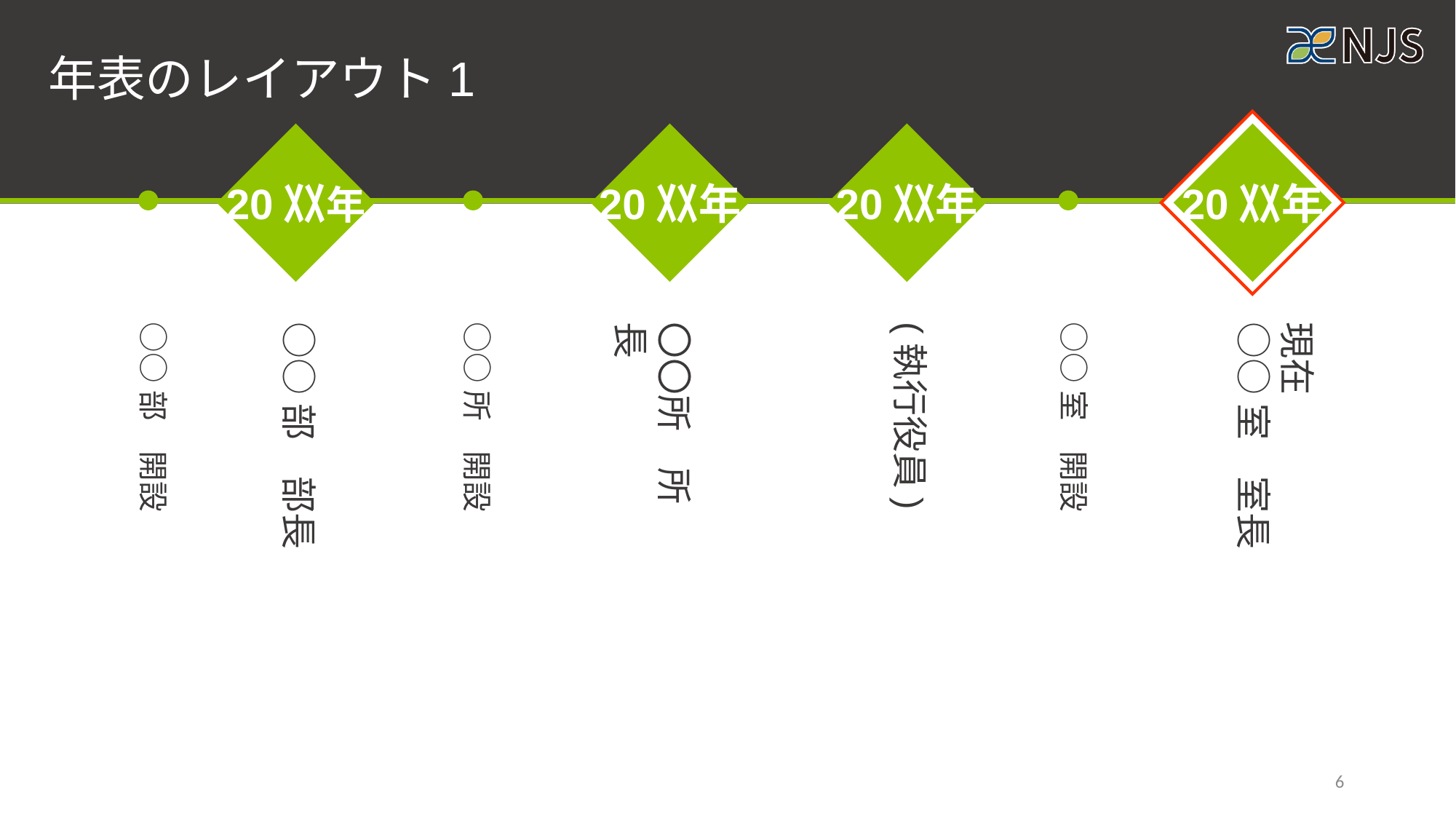

年表のレイアウト1

20〷年

20〷年

20〷年

20〷年

○○部　開設
○○部　部長
○○所　開設
〇〇所　所長
(執行役員)
○○室　開設
現在
○○室　室長
6